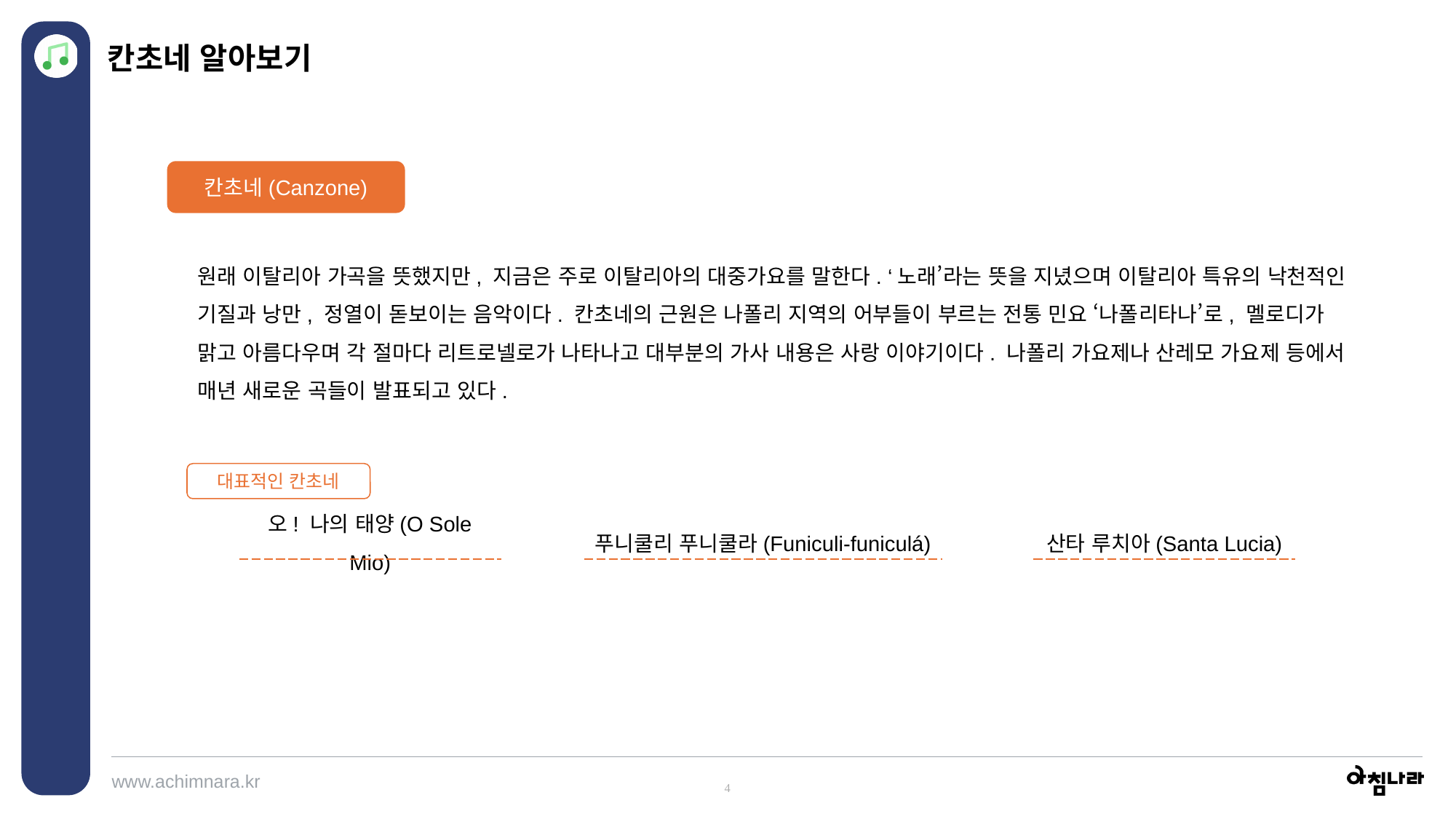

칸초네 알아보기
칸초네(Canzone)
원래 이탈리아 가곡을 뜻했지만, 지금은 주로 이탈리아의 대중가요를 말한다. ‘노래’라는 뜻을 지녔으며 이탈리아 특유의 낙천적인 기질과 낭만, 정열이 돋보이는 음악이다. 칸초네의 근원은 나폴리 지역의 어부들이 부르는 전통 민요 ‘나폴리타나’로, 멜로디가 맑고 아름다우며 각 절마다 리트로넬로가 나타나고 대부분의 가사 내용은 사랑 이야기이다. 나폴리 가요제나 산레모 가요제 등에서 매년 새로운 곡들이 발표되고 있다.
대표적인 칸초네
오! 나의 태양(O Sole Mio)
푸니쿨리 푸니쿨라(Funiculi-funiculá)
산타 루치아(Santa Lucia)
4